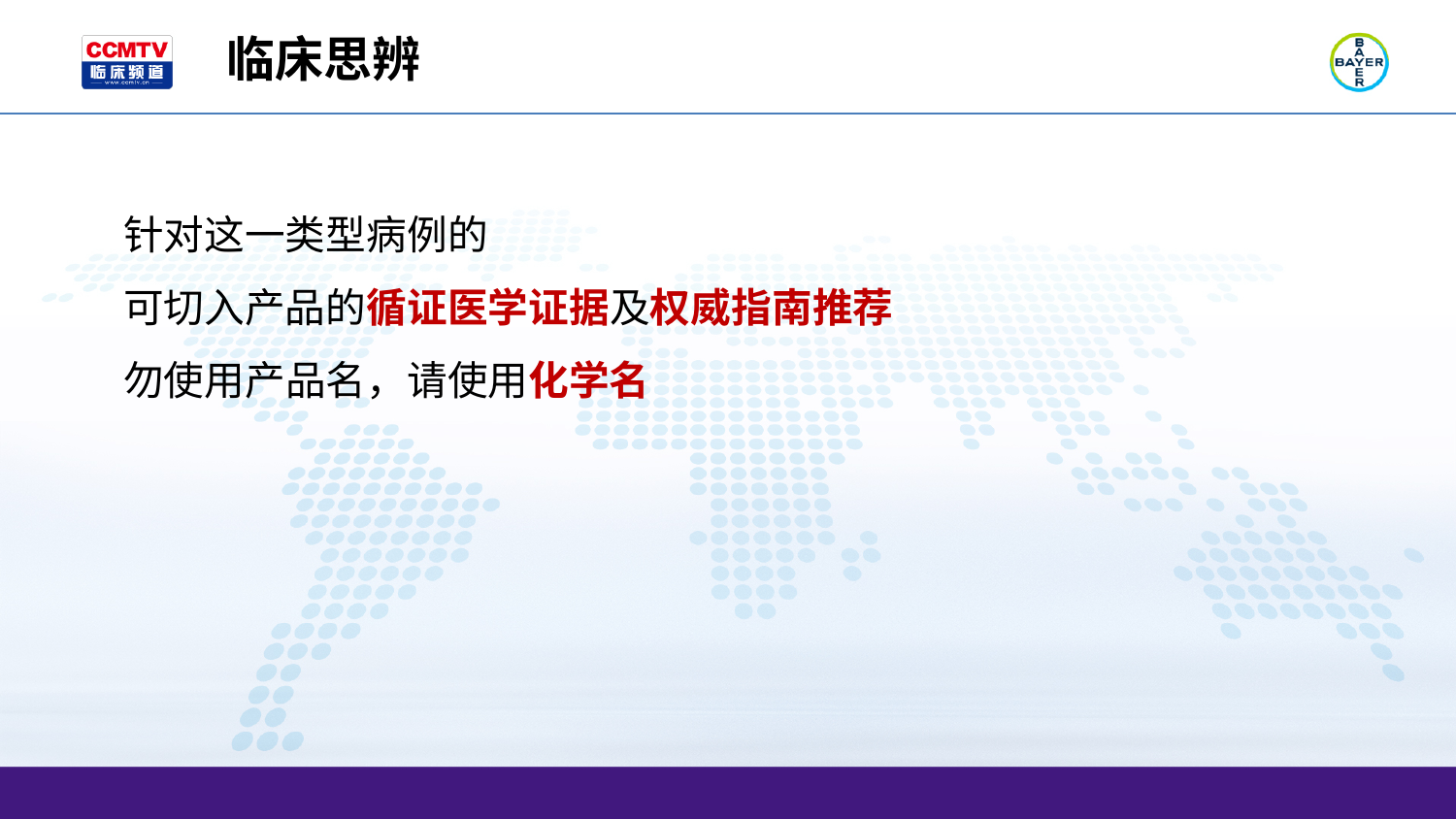

临床思辨
# 针对这一类型病例的 可切入产品的循证医学证据及权威指南推荐 勿使用产品名，请使用化学名